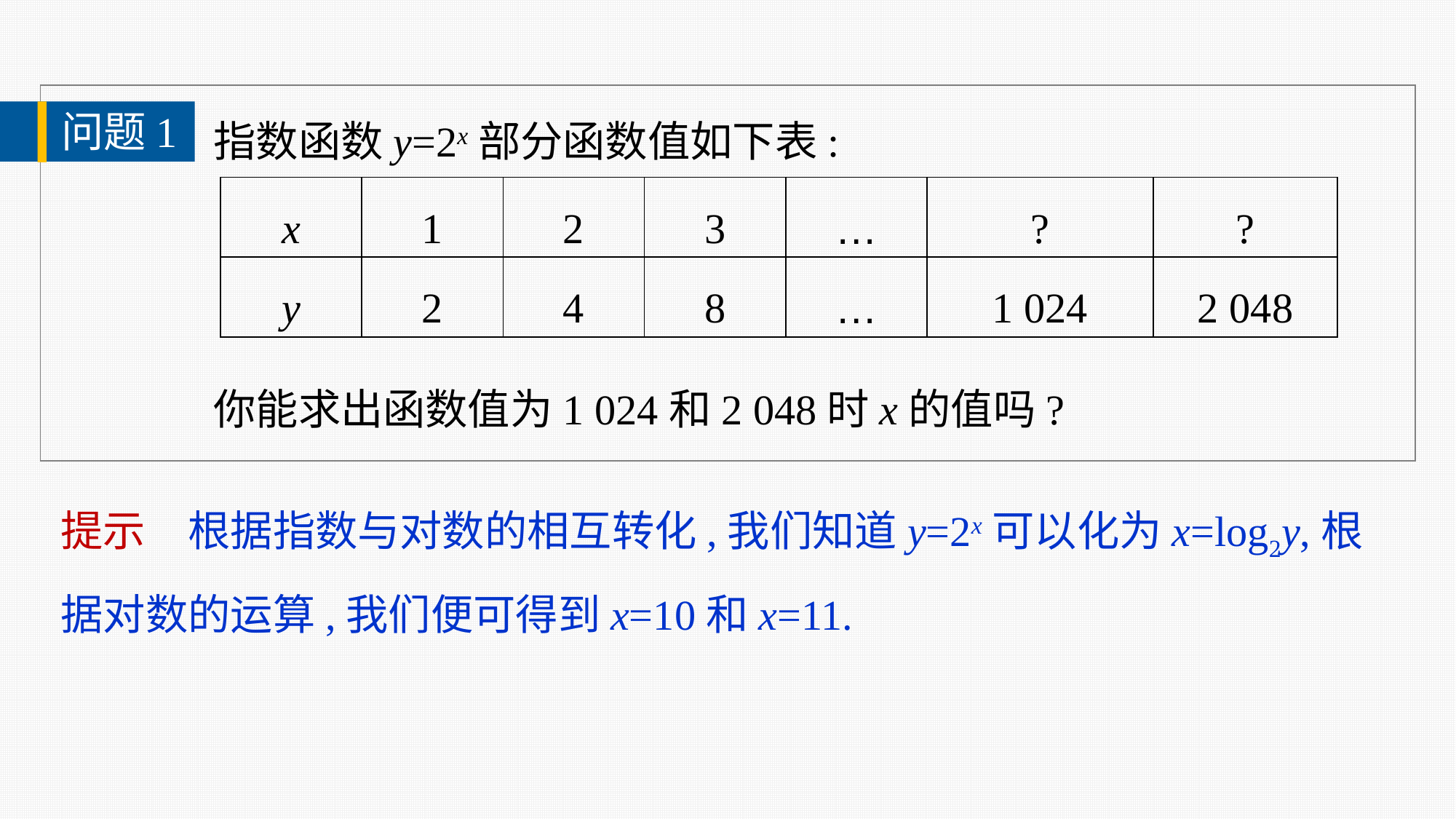

指数函数y=2x部分函数值如下表:

问题1

| x | 1 | 2 | 3 | … | ? | ? |
| --- | --- | --- | --- | --- | --- | --- |
| y | 2 | 4 | 8 | … | 1 024 | 2 048 |
你能求出函数值为1 024和2 048时x的值吗?
提示　根据指数与对数的相互转化,我们知道y=2x可以化为x=log2y,根据对数的运算,我们便可得到x=10和x=11.